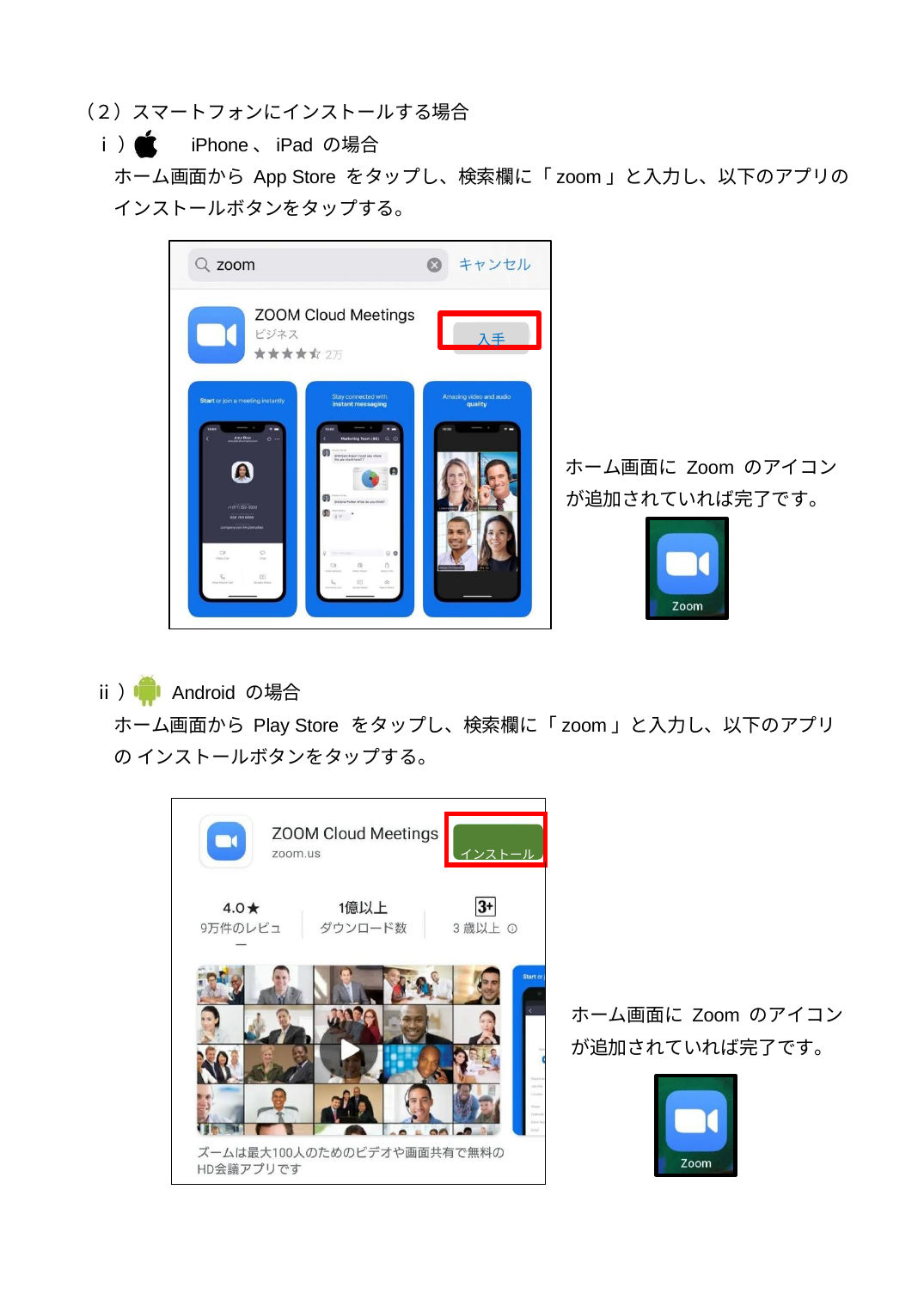

（２）スマートフォンにインストールする場合
ⅰ）	iPhone、iPad の場合
ホーム画面から App Store をタップし、検索欄に「zoom」と入力し、以下のアプリの インストールボタンをタップする。

入手
ホーム画面にZoom のアイコン が追加されていれば完了です。

ⅱ）	Android の場合
ホーム画面から Play Store をタップし、検索欄に「zoom」と入力し、以下のアプリの インストールボタンをタップする。

|  |  |
| --- | --- |
|  | インストール |
|  |  |

ホーム画面にZoom のアイコン が追加されていれば完了です。